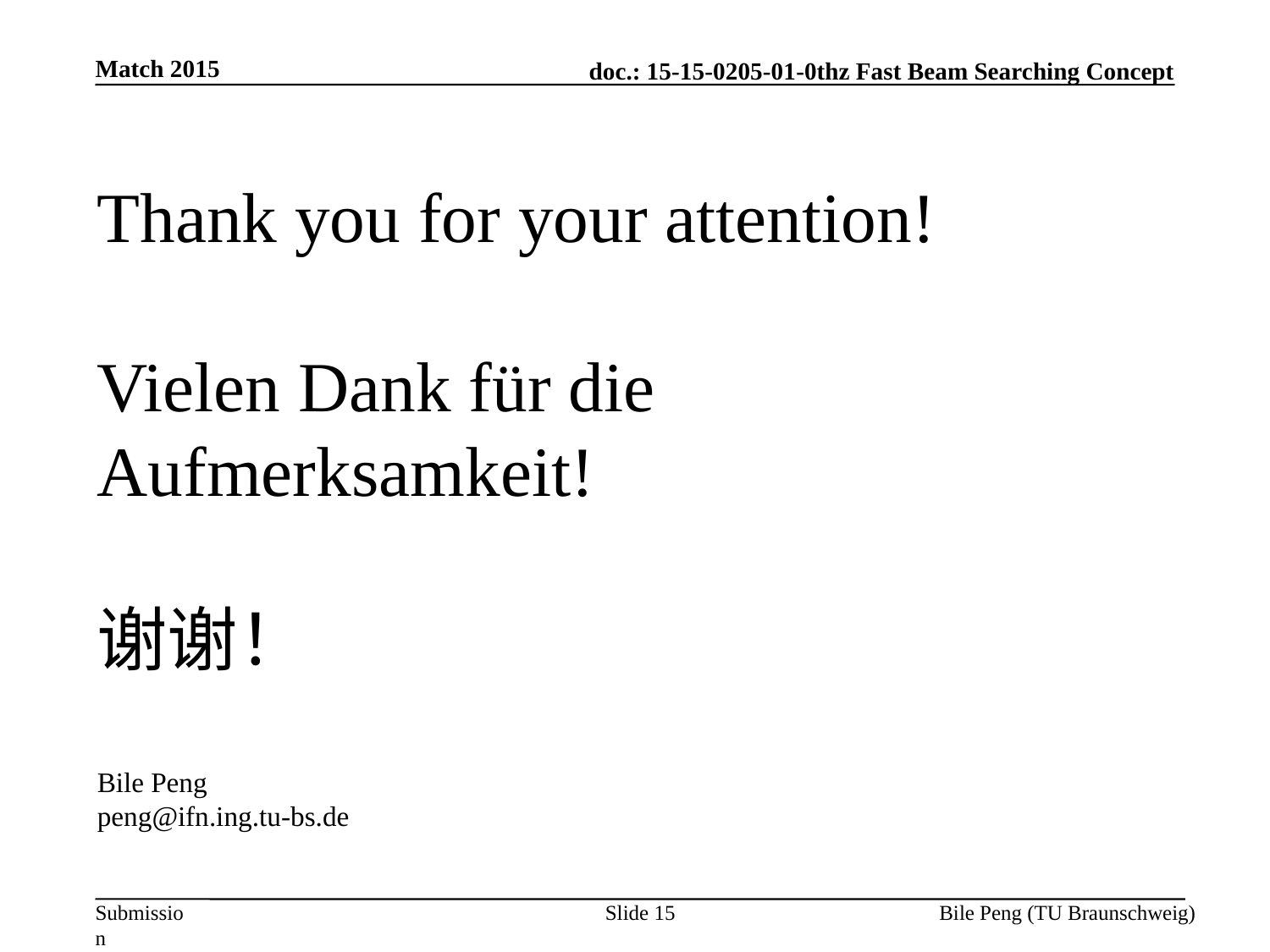

Match 2015
Thank you for your attention!

Vielen Dank für die Aufmerksamkeit!

谢谢！

Bile Peng
peng@ifn.ing.tu-bs.de
Slide 15
Bile Peng (TU Braunschweig)